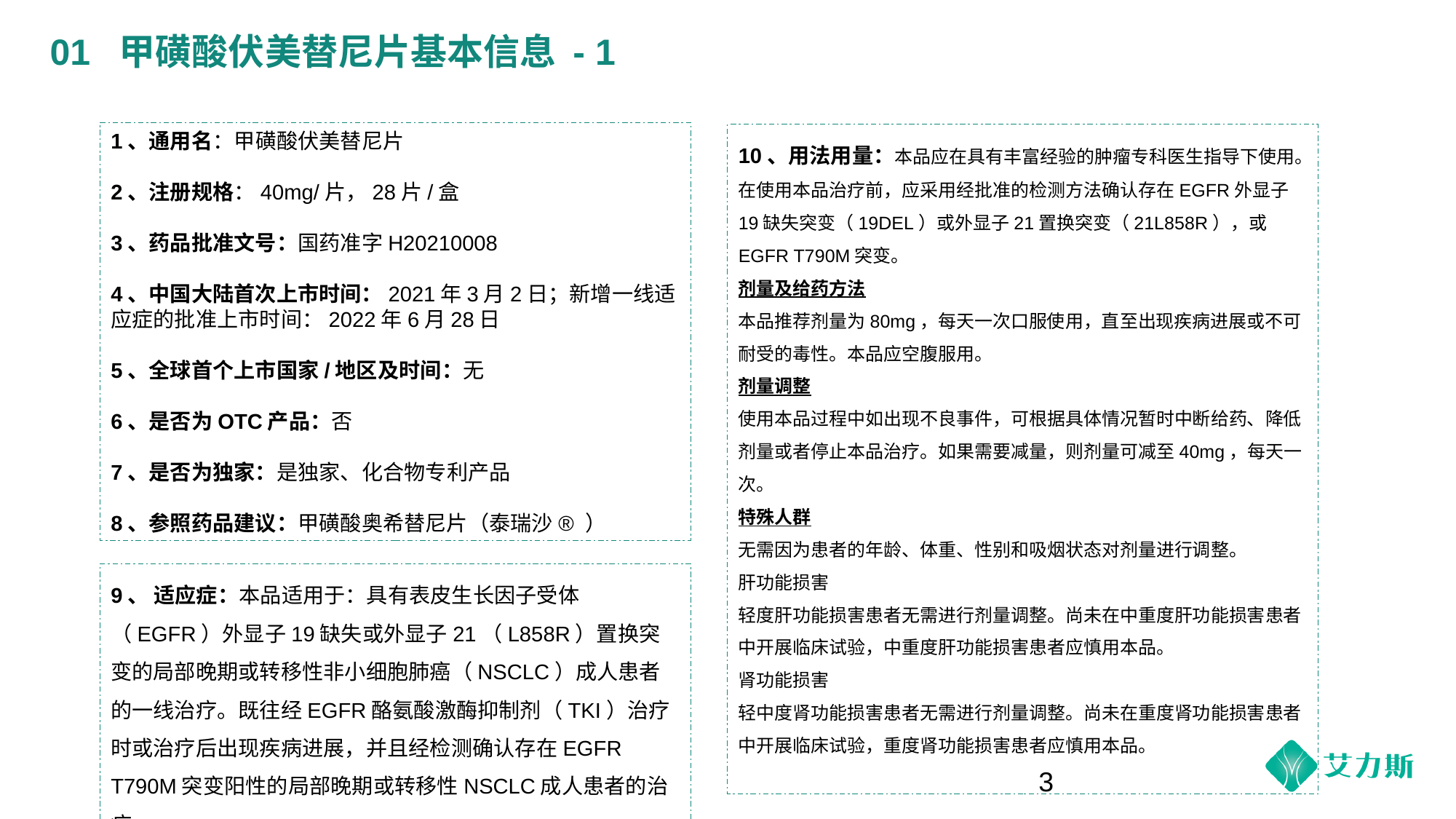

# 01  甲磺酸伏美替尼片基本信息 - 1
1、通用名：甲磺酸伏美替尼片

2、注册规格：40mg/片，28片/盒

3、药品批准文号：国药准字H20210008

4、中国大陆首次上市时间：2021年3月2日；新增一线适应症的批准上市时间：2022年6月28日

5、全球首个上市国家/地区及时间：无

6、是否为OTC产品：否

7、是否为独家：是独家、化合物专利产品

8、参照药品建议：甲磺酸奥希替尼片（泰瑞沙® ）
10、用法用量：本品应在具有丰富经验的肿瘤专科医生指导下使用。在使用本品治疗前，应采用经批准的检测方法确认存在EGFR外显子19缺失突变（19DEL）或外显子21置换突变（21L858R），或EGFR T790M突变。
剂量及给药方法
本品推荐剂量为80mg，每天一次口服使用，直至出现疾病进展或不可耐受的毒性。本品应空腹服用。
剂量调整
使用本品过程中如出现不良事件，可根据具体情况暂时中断给药、降低剂量或者停止本品治疗。如果需要减量，则剂量可减至40mg，每天一次。
特殊人群
无需因为患者的年龄、体重、性别和吸烟状态对剂量进行调整。
肝功能损害
轻度肝功能损害患者无需进行剂量调整。尚未在中重度肝功能损害患者中开展临床试验，中重度肝功能损害患者应慎用本品。
肾功能损害
轻中度肾功能损害患者无需进行剂量调整。尚未在重度肾功能损害患者中开展临床试验，重度肾功能损害患者应慎用本品。

9、 适应症：本品适用于：具有表皮生长因子受体（EGFR）外显子19缺失或外显子21（L858R）置换突变的局部晚期或转移性非小细胞肺癌（NSCLC）成人患者的一线治疗。既往经EGFR酪氨酸激酶抑制剂（TKI）治疗时或治疗后出现疾病进展，并且经检测确认存在EGFR T790M突变阳性的局部晚期或转移性NSCLC成人患者的治疗。
3